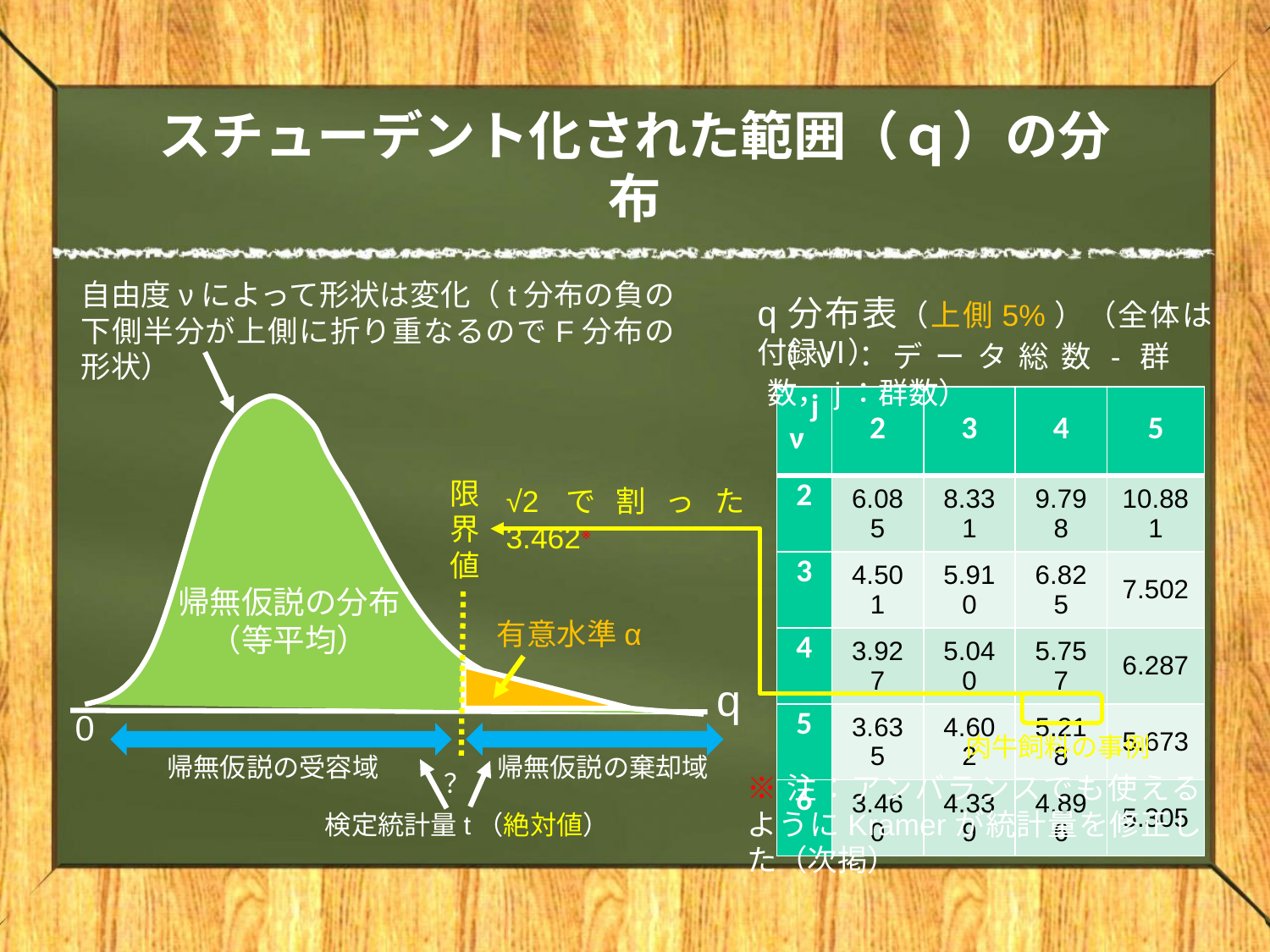

# スチューデント化された範囲（ｑ）の分布
自由度νによって形状は変化（t分布の負の下側半分が上側に折り重なるのでF分布の形状）
q分布表（上側5%）（全体は付録Ⅵ）
（ν：データ総数-群数，j：群数）
| j ν | 2 | 3 | 4 | 5 |
| --- | --- | --- | --- | --- |
| 2 | 6.085 | 8.331 | 9.798 | 10.881 |
| 3 | 4.501 | 5.910 | 6.825 | 7.502 |
| 4 | 3.927 | 5.040 | 5.757 | 6.287 |
| 5 | 3.635 | 4.602 | 5.218 | 5.673 |
| 6 | 3.460 | 4.339 | 4.896 | 5.305 |

限界値
√2で割った3.462※
帰無仮説の分布
（等平均）
有意水準α

q

0

肉牛飼料の事例
帰無仮説の棄却域
帰無仮説の受容域
？
※注：アンバランスでも使えるようにKramerが統計量を修正した（次掲）
検定統計量t（絶対値）